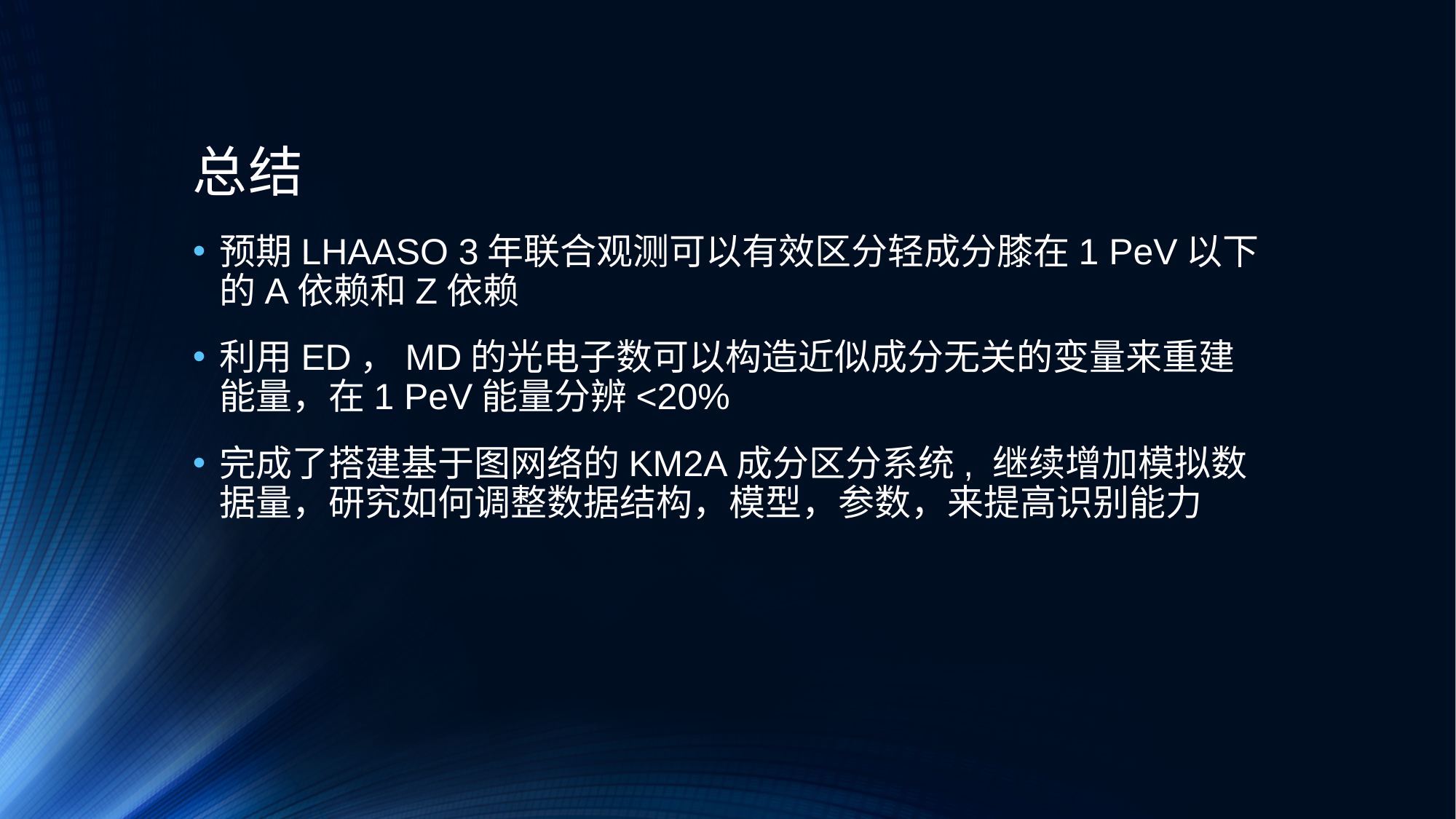

# 总结
预期LHAASO 3年联合观测可以有效区分轻成分膝在1 PeV以下的A依赖和Z依赖
利用ED，MD的光电子数可以构造近似成分无关的变量来重建能量，在1 PeV能量分辨<20%
完成了搭建基于图网络的KM2A成分区分系统, 继续增加模拟数据量，研究如何调整数据结构，模型，参数，来提高识别能力